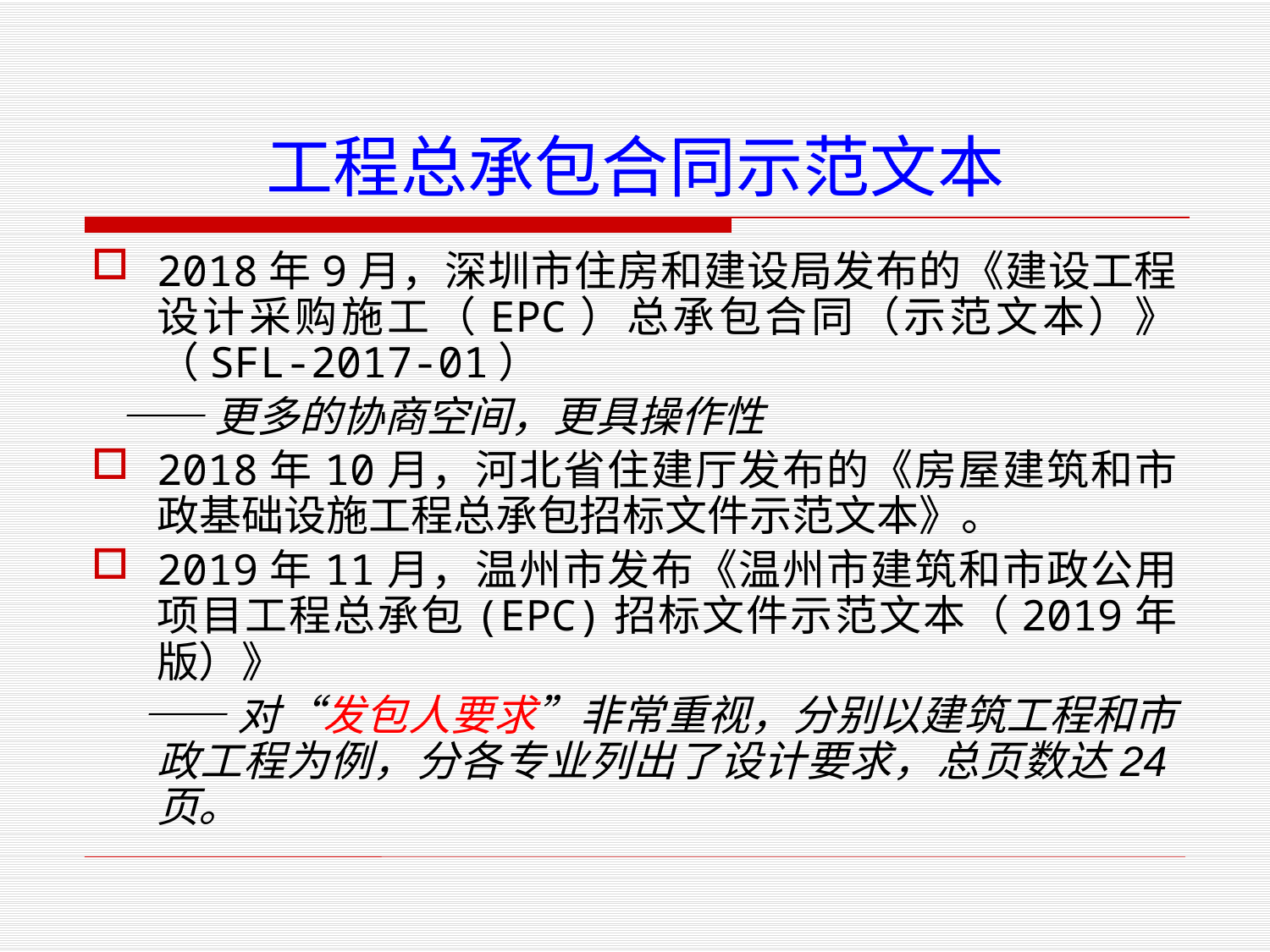

# 工程总承包合同示范文本
2018年9月，深圳市住房和建设局发布的《建设工程设计采购施工（EPC）总承包合同（示范文本）》（SFL-2017-01）
   ——更多的协商空间，更具操作性
2018年10月，河北省住建厅发布的《房屋建筑和市政基础设施工程总承包招标文件示范文本》。
2019年11月，温州市发布《温州市建筑和市政公用项目工程总承包(EPC)招标文件示范文本（2019年版）》
     ——对“发包人要求”非常重视，分别以建筑工程和市政工程为例，分各专业列出了设计要求，总页数达24页。